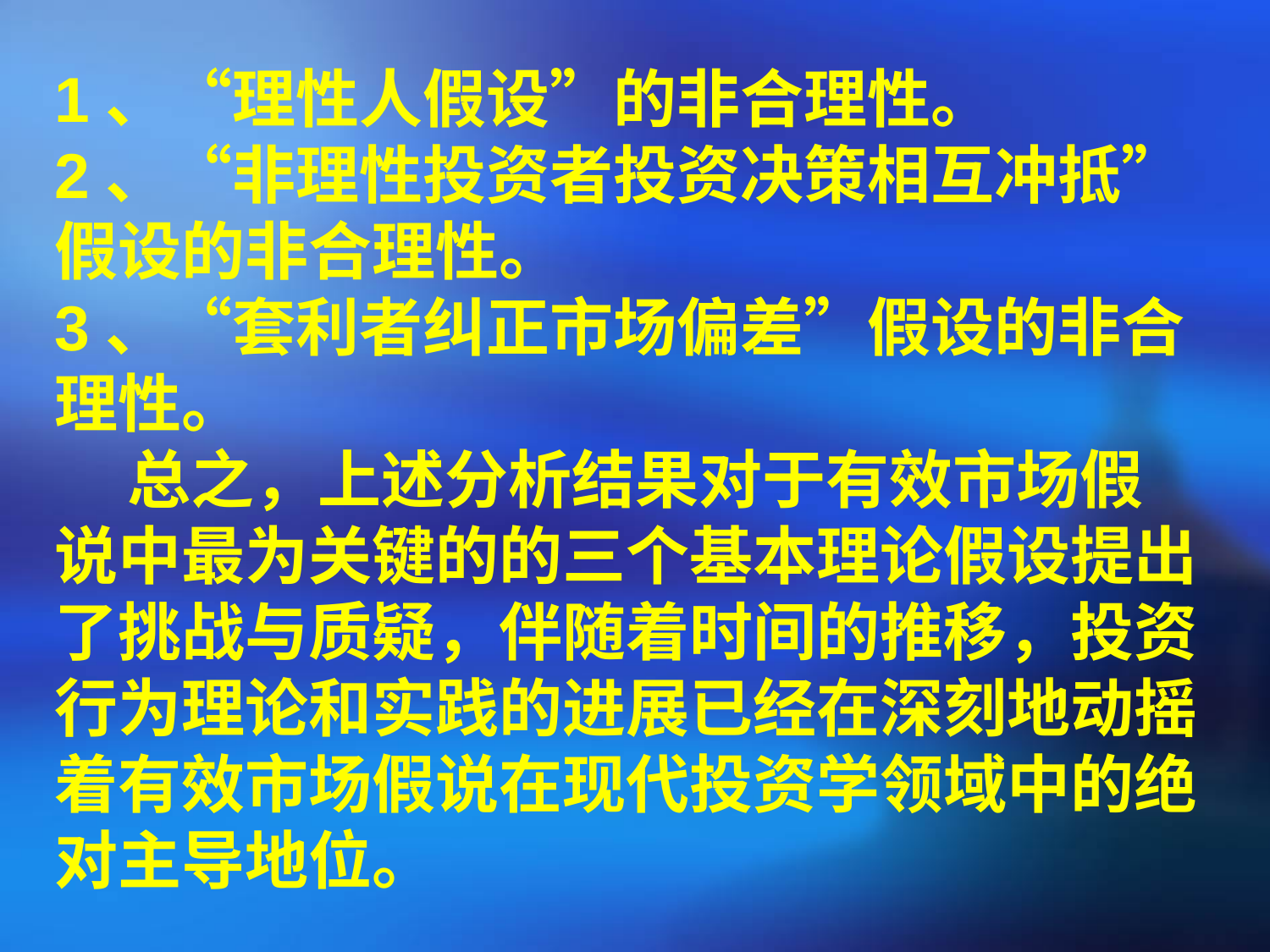

1、“理性人假设”的非合理性。
2、“非理性投资者投资决策相互冲抵”假设的非合理性。
3、“套利者纠正市场偏差”假设的非合理性。
    总之，上述分析结果对于有效市场假说中最为关键的的三个基本理论假设提出了挑战与质疑，伴随着时间的推移，投资行为理论和实践的进展已经在深刻地动摇着有效市场假说在现代投资学领域中的绝对主导地位。